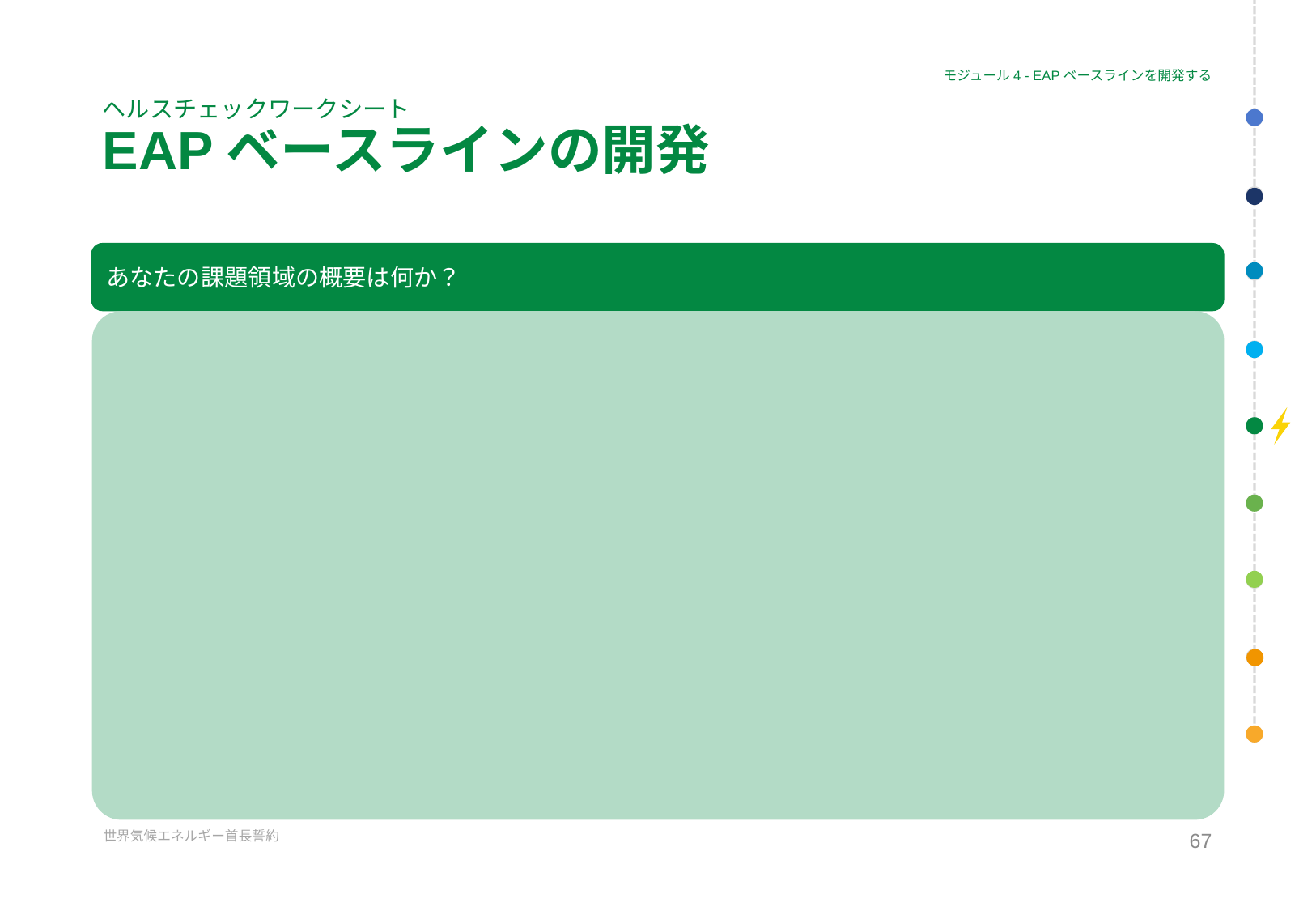

モジュール4 - EAPベースラインを開発する
# ヘルスチェックワークシート EAPベースラインの開発

あなたの課題領域の概要は何か？

67